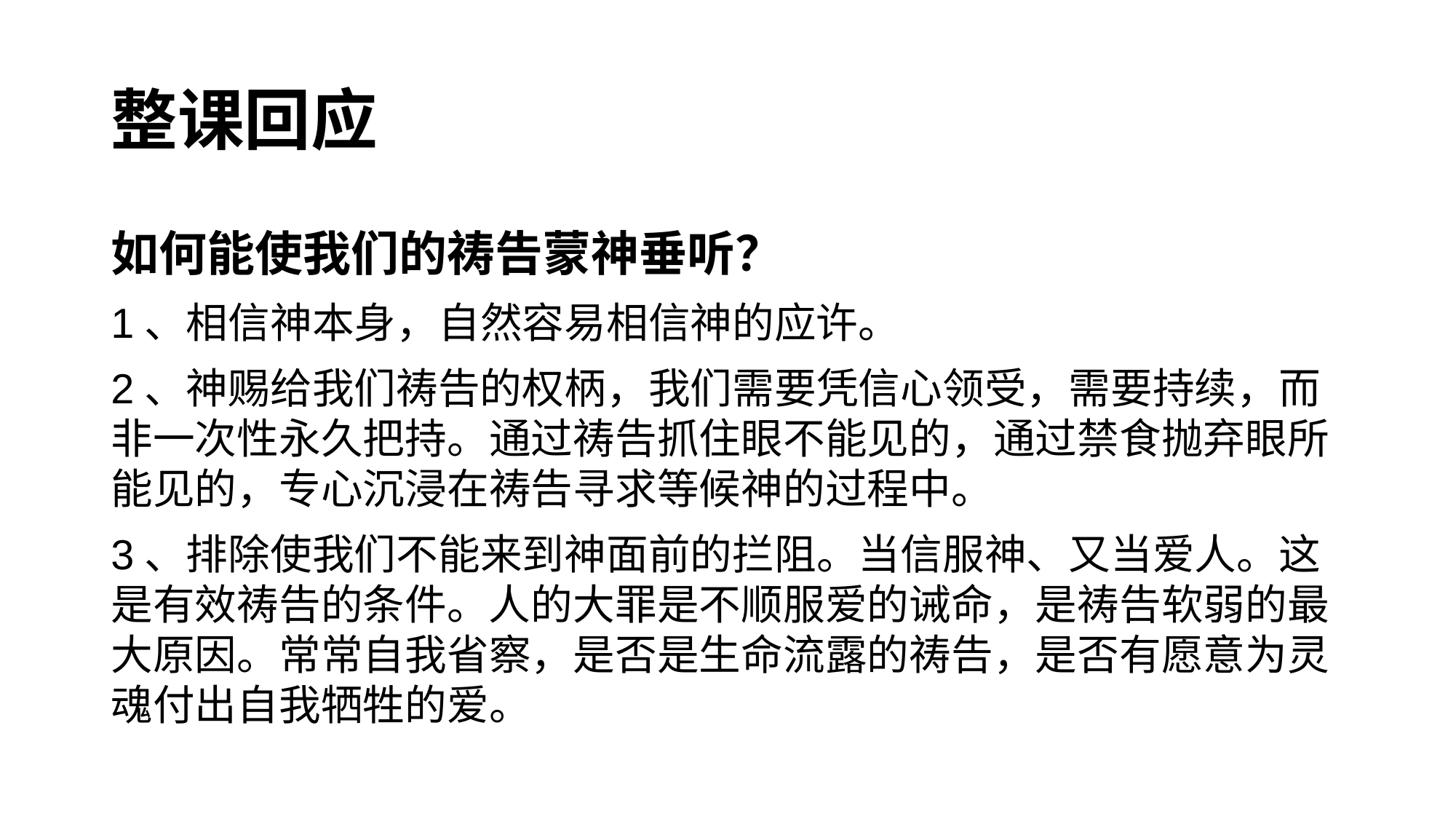

# 整课回应
如何能使我们的祷告蒙神垂听？
1、相信神本身，自然容易相信神的应许。
2、神赐给我们祷告的权柄，我们需要凭信心领受，需要持续，而非一次性永久把持。通过祷告抓住眼不能见的，通过禁食抛弃眼所能见的，专心沉浸在祷告寻求等候神的过程中。
3、排除使我们不能来到神面前的拦阻。当信服神、又当爱人。这是有效祷告的条件。人的大罪是不顺服爱的诫命，是祷告软弱的最大原因。常常自我省察，是否是生命流露的祷告，是否有愿意为灵魂付出自我牺牲的爱。